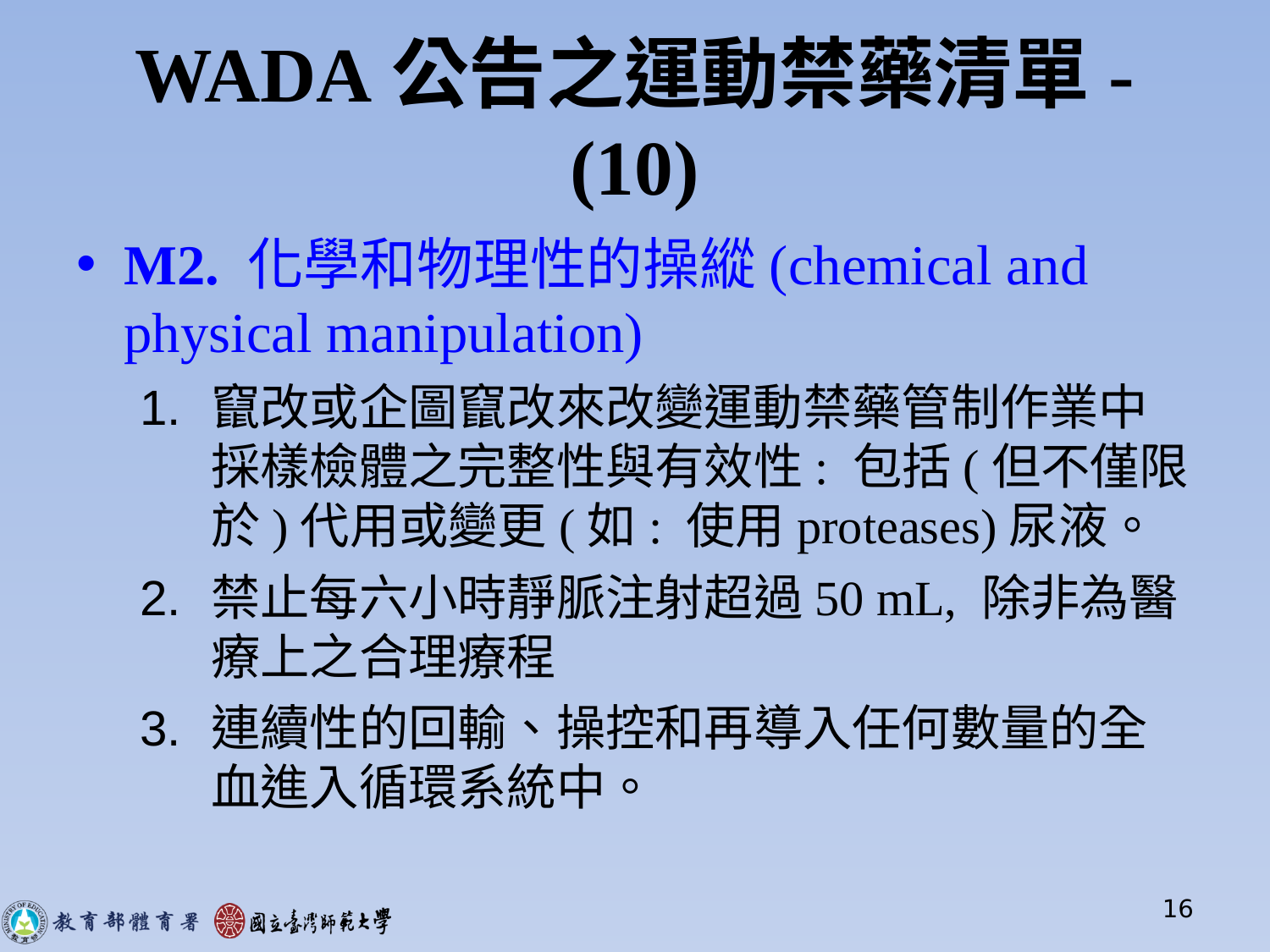

# WADA公告之運動禁藥清單-(10)
M2. 化學和物理性的操縱(chemical and physical manipulation)
竄改或企圖竄改來改變運動禁藥管制作業中採樣檢體之完整性與有效性: 包括(但不僅限於)代用或變更(如: 使用proteases)尿液。
禁止每六小時靜脈注射超過50 mL, 除非為醫療上之合理療程
連續性的回輸、操控和再導入任何數量的全血進入循環系統中。

16